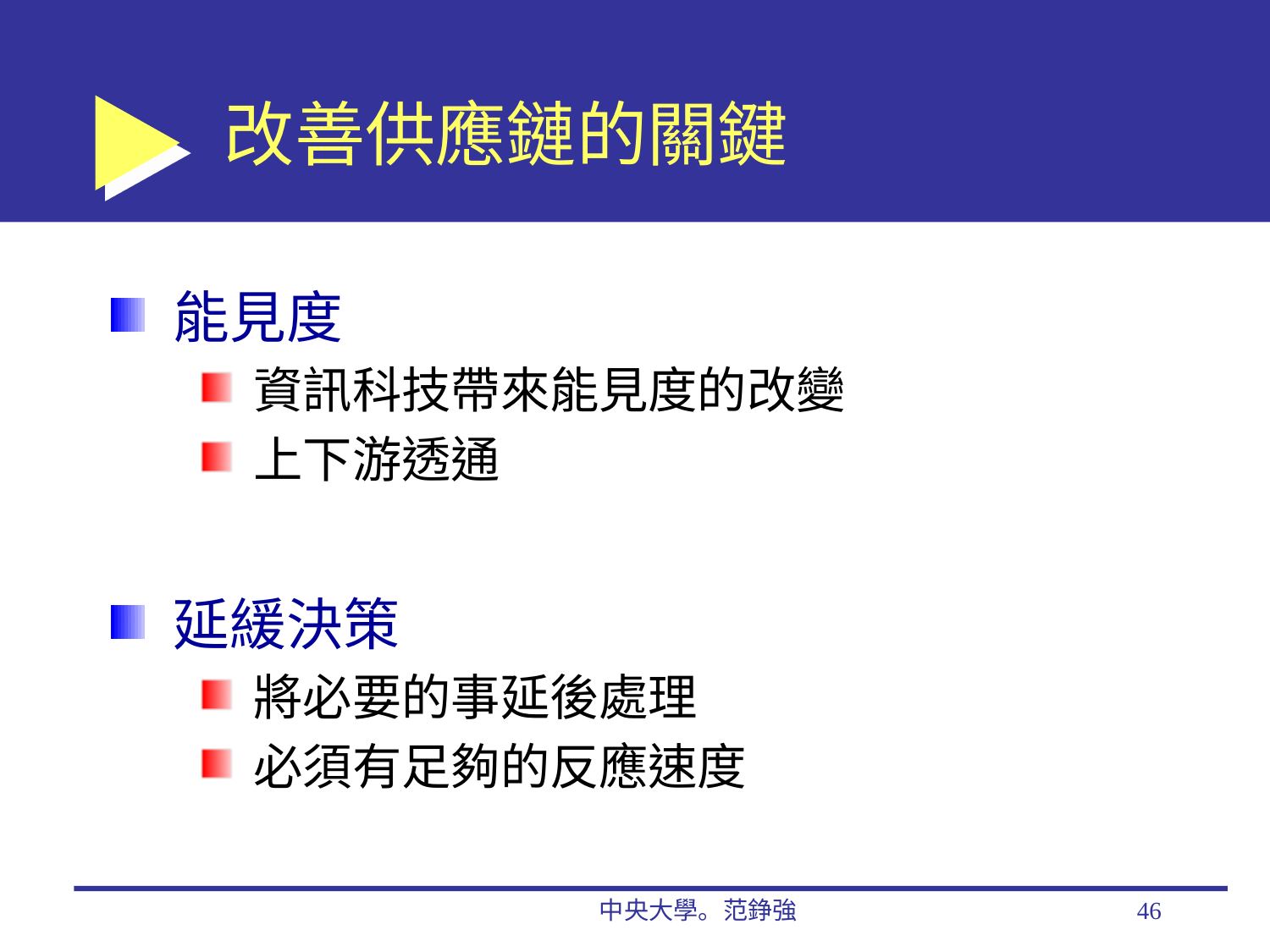

# 改善供應鏈的關鍵
能見度
資訊科技帶來能見度的改變
上下游透通

延緩決策
將必要的事延後處理
必須有足夠的反應速度
中央大學。范錚強
46